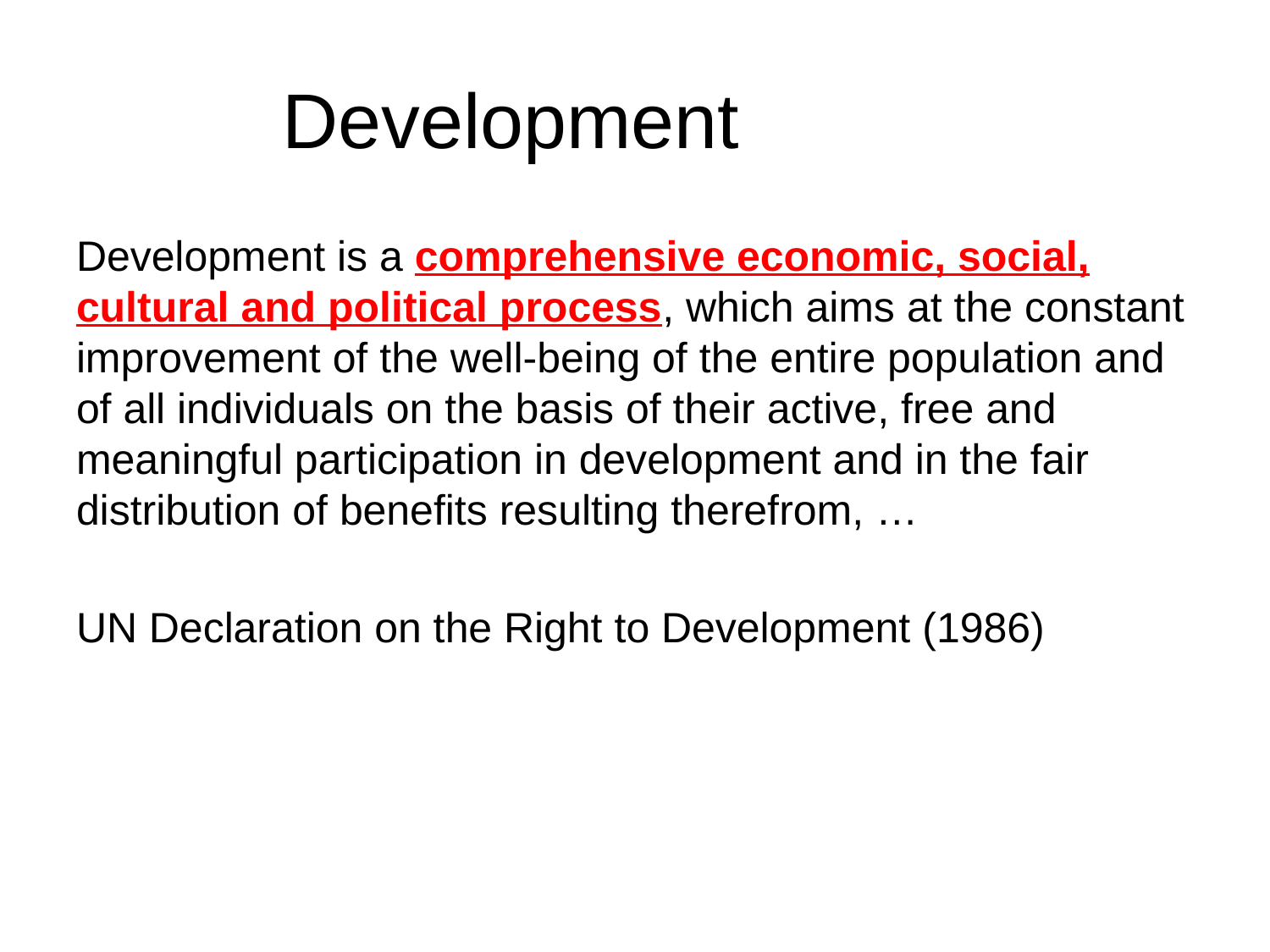

# 개발Development 발전이란?
Development is a comprehensive economic, social, cultural and political process, which aims at the constant improvement of the well-being of the entire population and of all individuals on the basis of their active, free and meaningful participation in development and in the fair distribution of benefits resulting therefrom, …

UN Declaration on the Right to Development (1986)